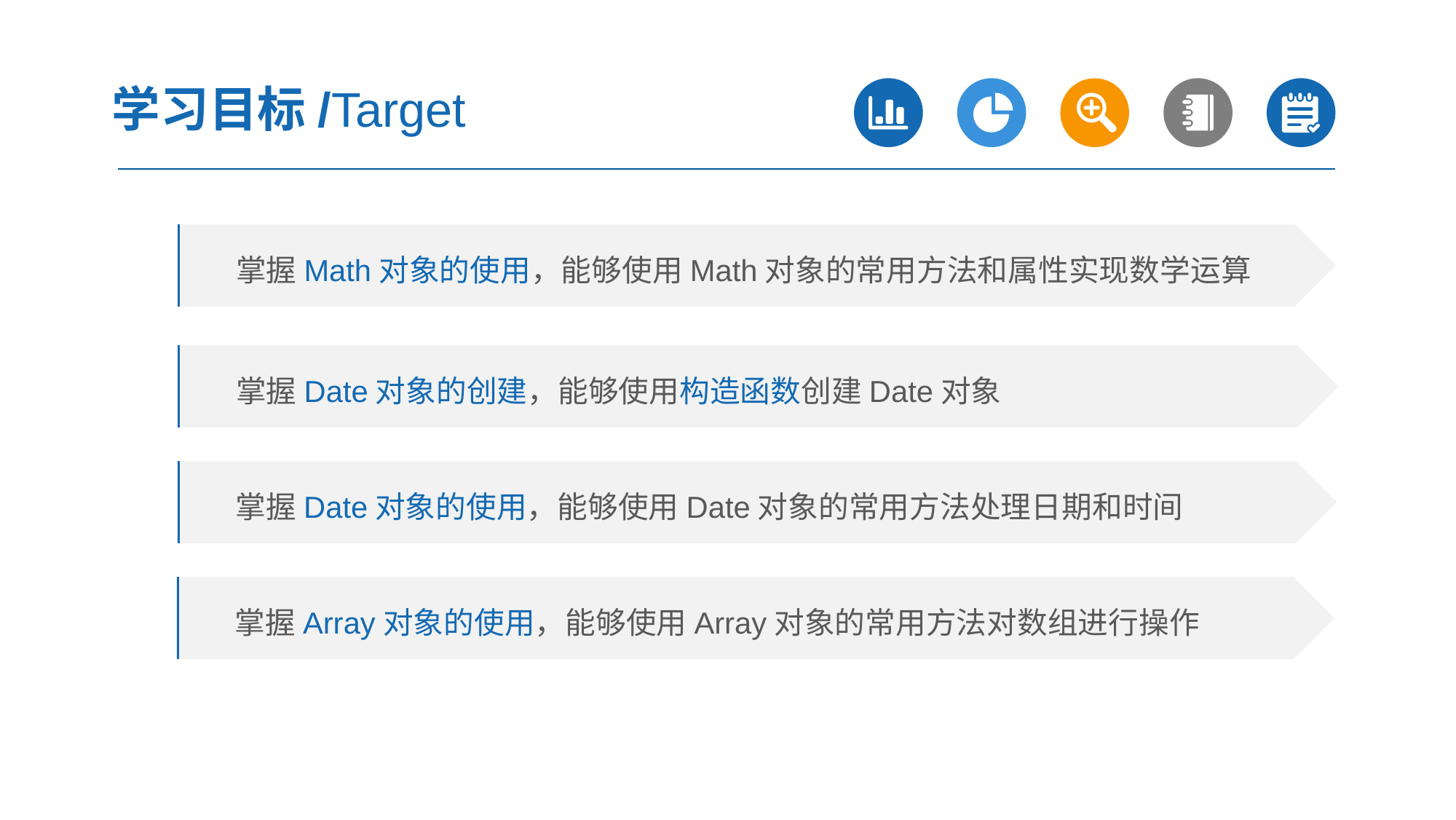

学习目标/Target
      掌握Math对象的使用，能够使用Math对象的常用方法和属性实现数学运算

      掌握Date对象的创建，能够使用构造函数创建Date对象

      掌握Date对象的使用，能够使用Date对象的常用方法处理日期和时间

      掌握Array对象的使用，能够使用Array对象的常用方法对数组进行操作